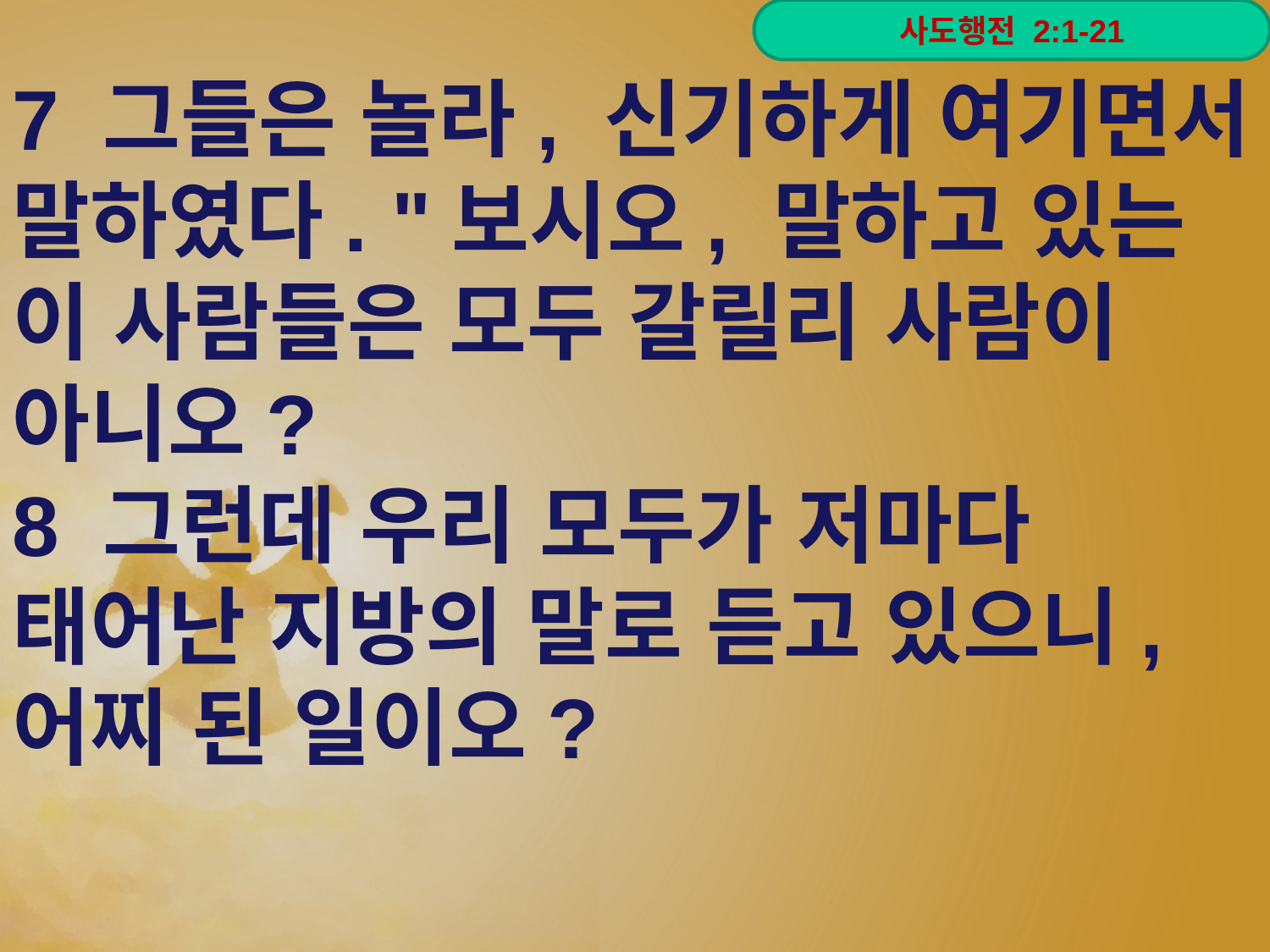

7 그들은 놀라, 신기하게 여기면서 말하였다. "보시오, 말하고 있는 이 사람들은 모두 갈릴리 사람이 아니오?
8 그런데 우리 모두가 저마다 태어난 지방의 말로 듣고 있으니, 어찌 된 일이오?
사도행전 2:1-21